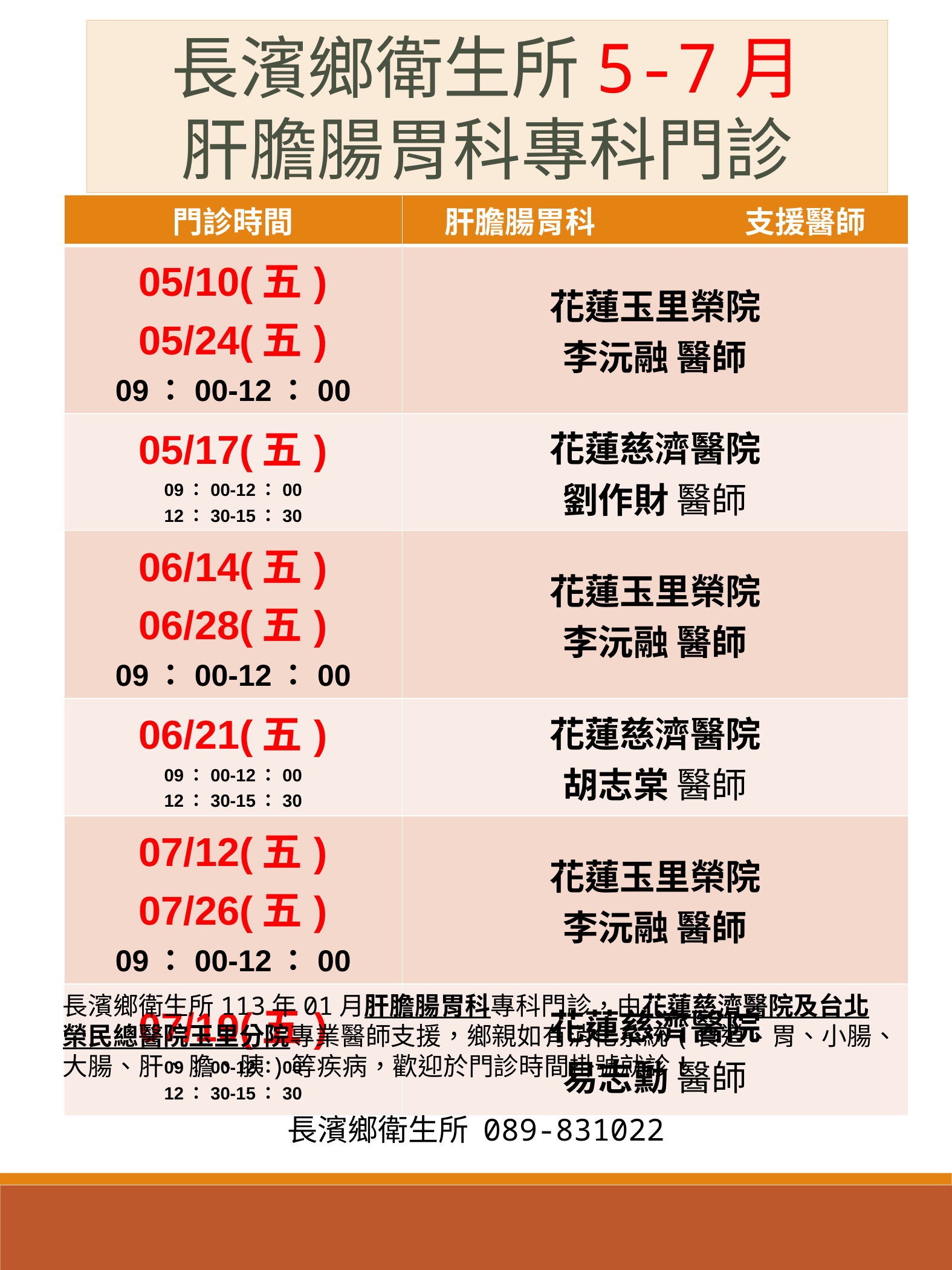

長濱鄉衛生所5-7月
肝膽腸胃科專科門診
| 門診時間 | 肝膽腸胃科 支援醫師 |
| --- | --- |
| 05/10(五) 05/24(五) 09：00-12：00 | 花蓮玉里榮院 李沅融 醫師 |
| 05/17(五) 09：00-12：00 12：30-15：30 | 花蓮慈濟醫院 劉作財 醫師 |
| 06/14(五) 06/28(五) 09：00-12：00 | 花蓮玉里榮院 李沅融 醫師 |
| 06/21(五) 09：00-12：00 12：30-15：30 | 花蓮慈濟醫院 胡志棠 醫師 |
| 07/12(五) 07/26(五) 09：00-12：00 | 花蓮玉里榮院 李沅融 醫師 |
| 07/19(五) 09：00-12：00 12：30-15：30 | 花蓮慈濟醫院 易志勳 醫師 |
長濱鄉衛生所113年01月肝膽腸胃科專科門診，由花蓮慈濟醫院及台北榮民總醫院玉里分院專業醫師支援，鄉親如有消化系統(食道、胃、小腸、大腸、肝、膽、胰)等疾病，歡迎於門診時間掛號就診！

長濱鄉衛生所 089-831022